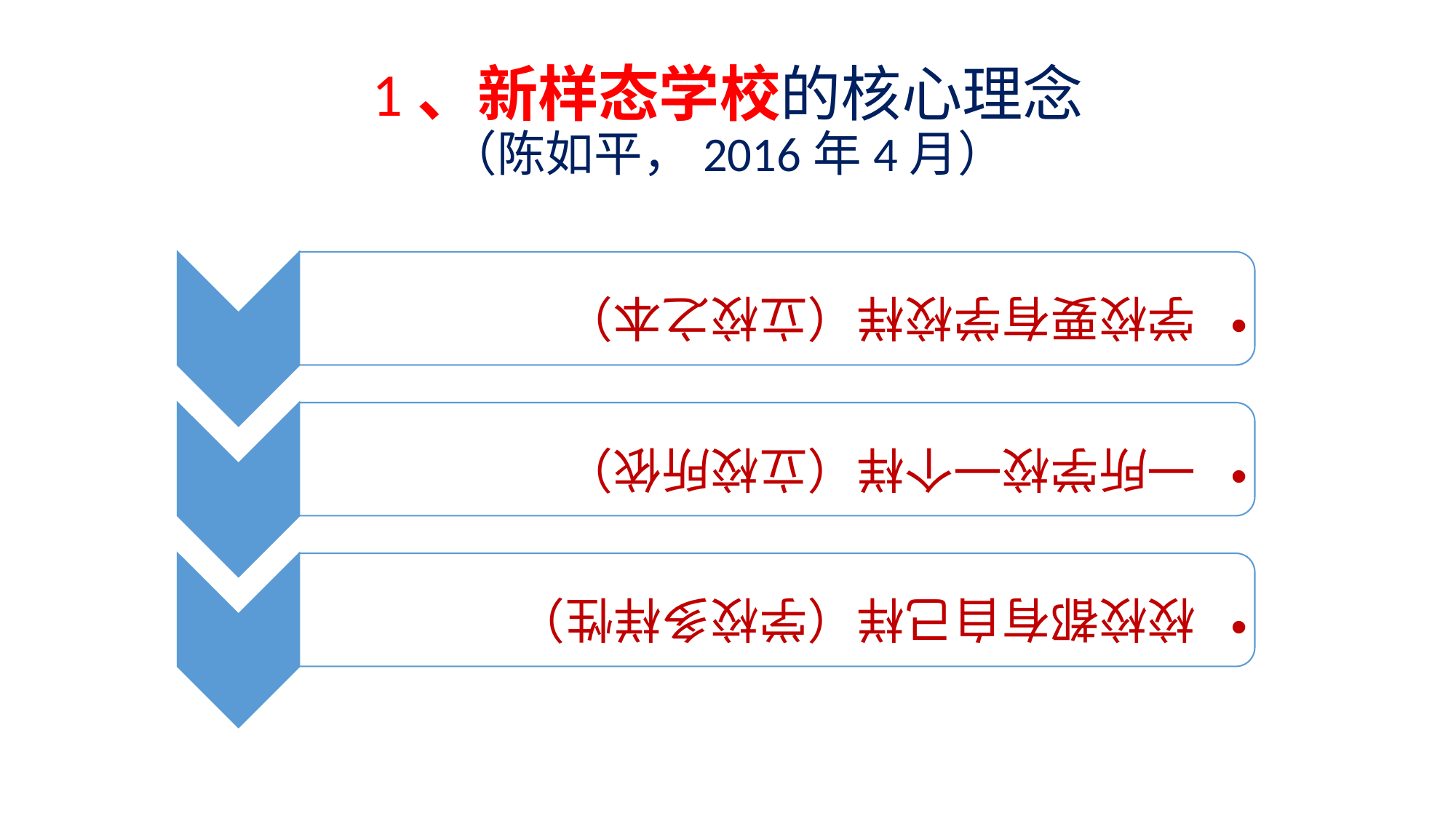

# 1、新样态学校的核心理念 （陈如平，2016年4月）

  学校要有学校样（立校之本）

  一所学校一个样（立校所依）

  校校都有自己样（学校多样性）